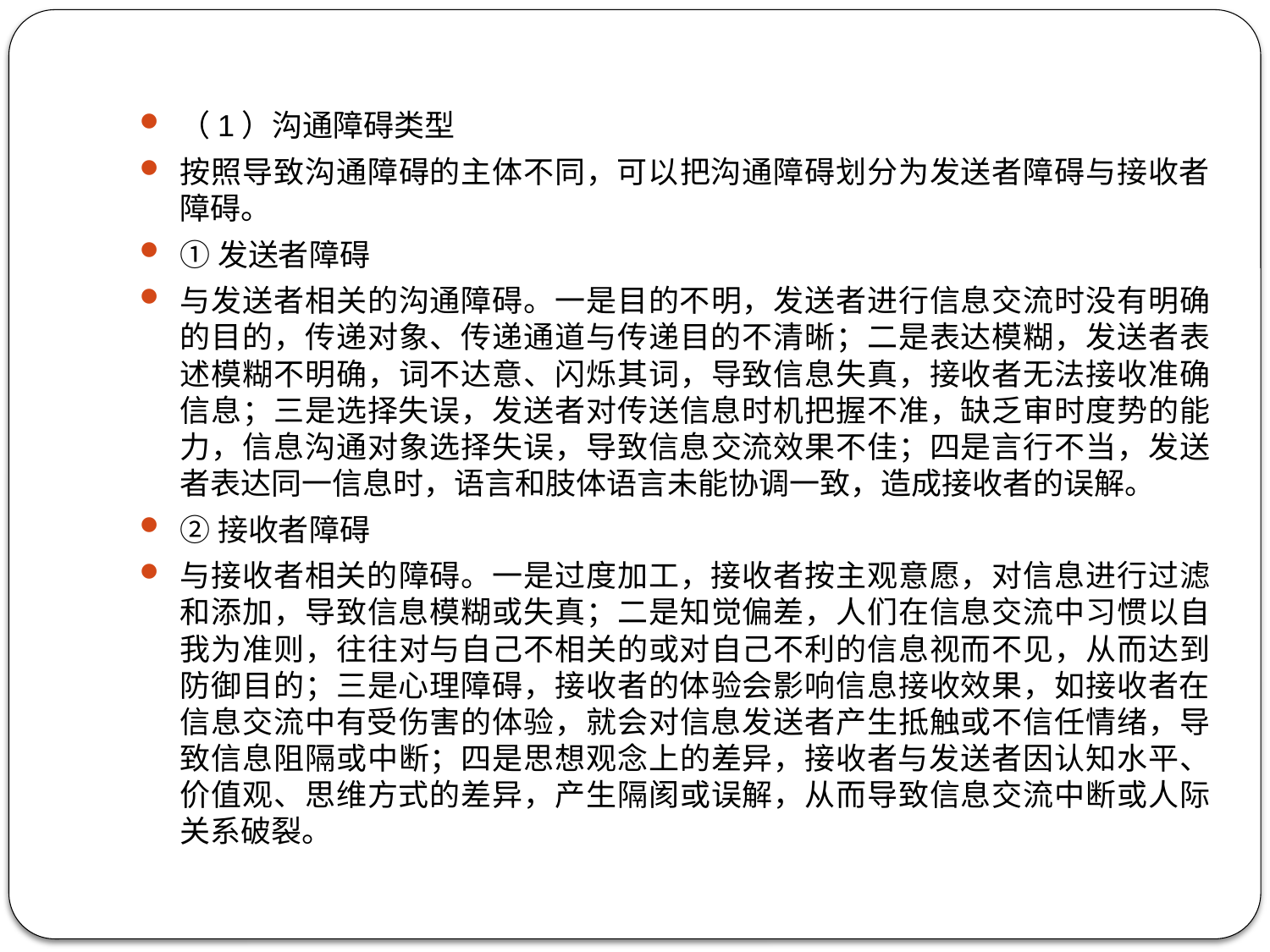

（1）沟通障碍类型
按照导致沟通障碍的主体不同，可以把沟通障碍划分为发送者障碍与接收者障碍。
①发送者障碍
与发送者相关的沟通障碍。一是目的不明，发送者进行信息交流时没有明确的目的，传递对象、传递通道与传递目的不清晰；二是表达模糊，发送者表述模糊不明确，词不达意、闪烁其词，导致信息失真，接收者无法接收准确信息；三是选择失误，发送者对传送信息时机把握不准，缺乏审时度势的能力，信息沟通对象选择失误，导致信息交流效果不佳；四是言行不当，发送者表达同一信息时，语言和肢体语言未能协调一致，造成接收者的误解。
②接收者障碍
与接收者相关的障碍。一是过度加工，接收者按主观意愿，对信息进行过滤和添加，导致信息模糊或失真；二是知觉偏差，人们在信息交流中习惯以自我为准则，往往对与自己不相关的或对自己不利的信息视而不见，从而达到防御目的；三是心理障碍，接收者的体验会影响信息接收效果，如接收者在信息交流中有受伤害的体验，就会对信息发送者产生抵触或不信任情绪，导致信息阻隔或中断；四是思想观念上的差异，接收者与发送者因认知水平、价值观、思维方式的差异，产生隔阂或误解，从而导致信息交流中断或人际关系破裂。